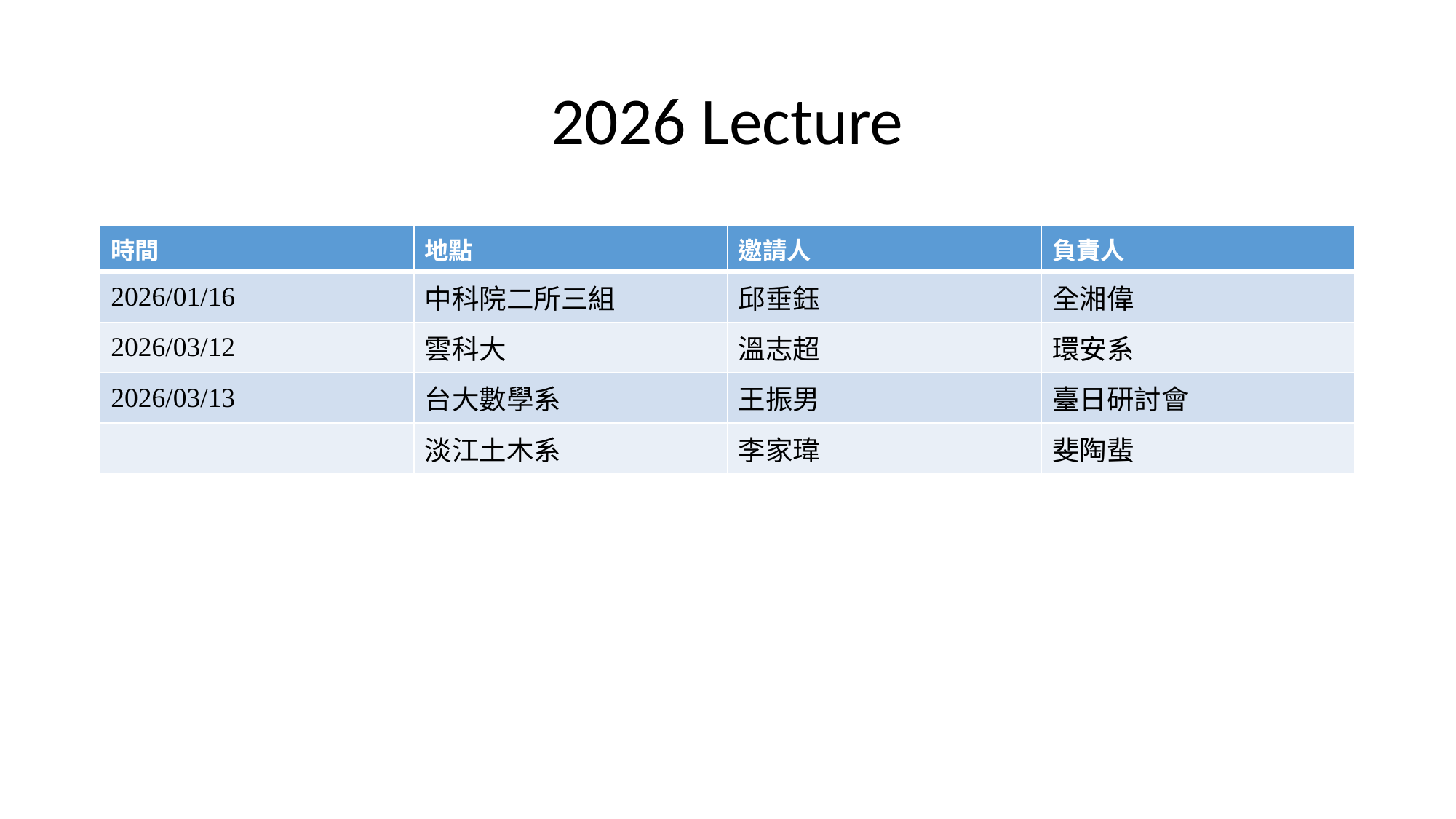

# 2026 Lecture
| 時間 | 地點 | 邀請人 | 負責人 |
| --- | --- | --- | --- |
| 2026/01/16 | 中科院二所三組 | 邱垂鈺 | 全湘偉 |
| 2026/03/12 | 雲科大 | 溫志超 | 環安系 |
| 2026/03/13 | 台大數學系 | 王振男 | 臺日研討會 |
|  | 淡江土木系 | 李家瑋 | 斐陶蜚 |